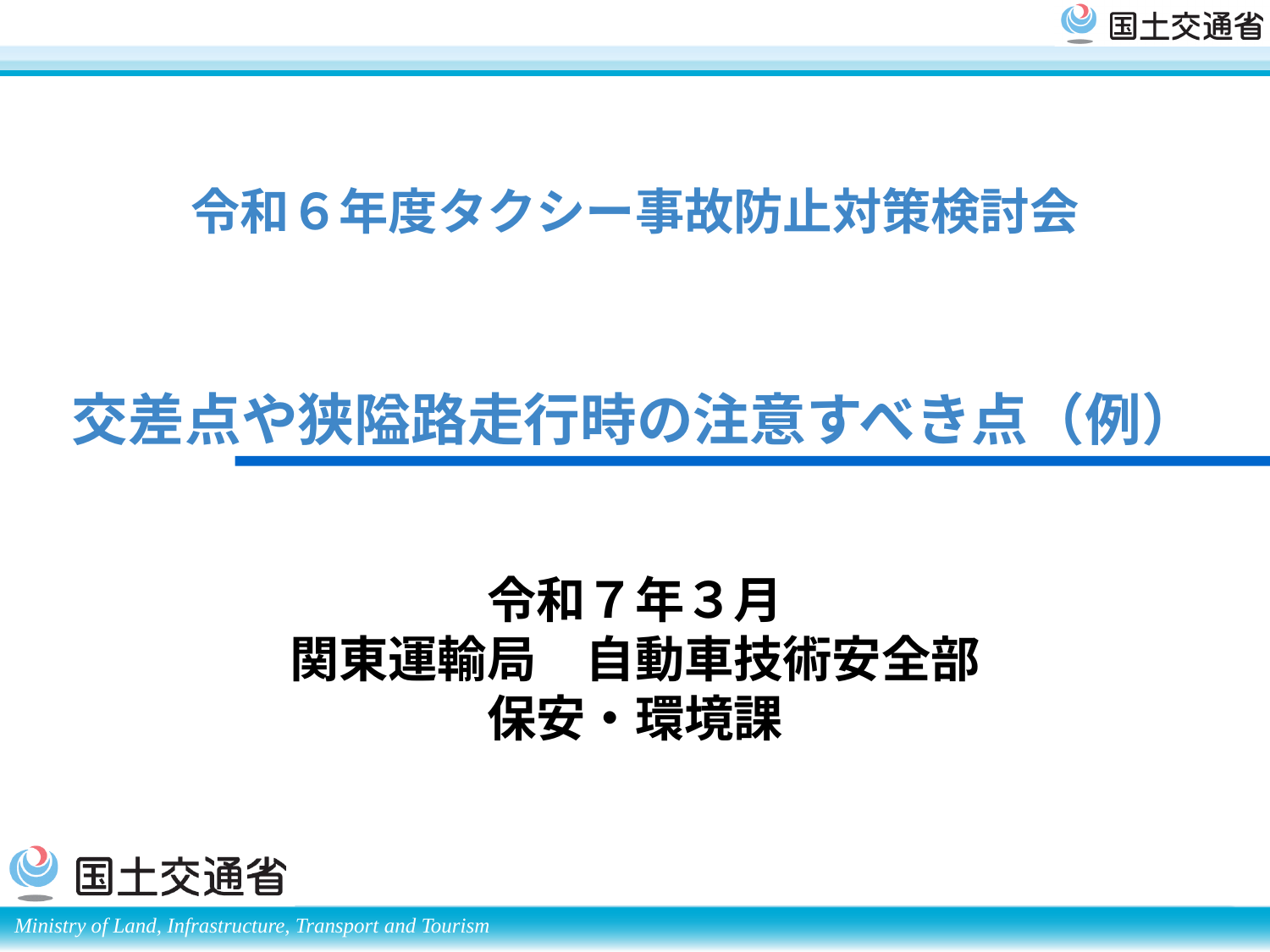

# 令和６年度タクシー事故防止対策検討会
交差点や狭隘路走行時の注意すべき点（例）
令和７年３月
関東運輸局　自動車技術安全部
保安・環境課